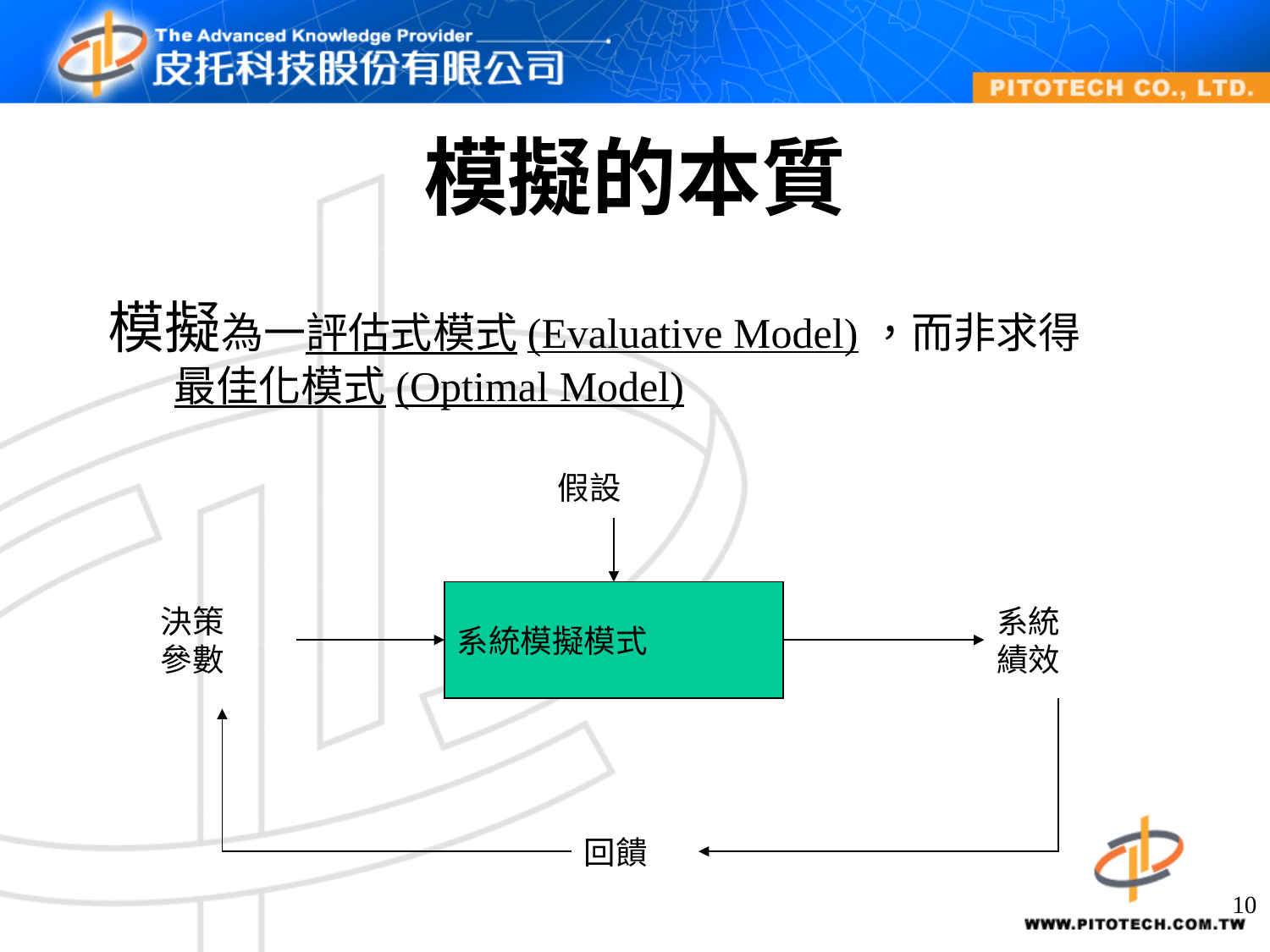

# 模擬的本質
模擬為一評估式模式(Evaluative Model)，而非求得最佳化模式(Optimal Model)
假設
決策
參數
系統模擬模式
系統
績效
回饋
10